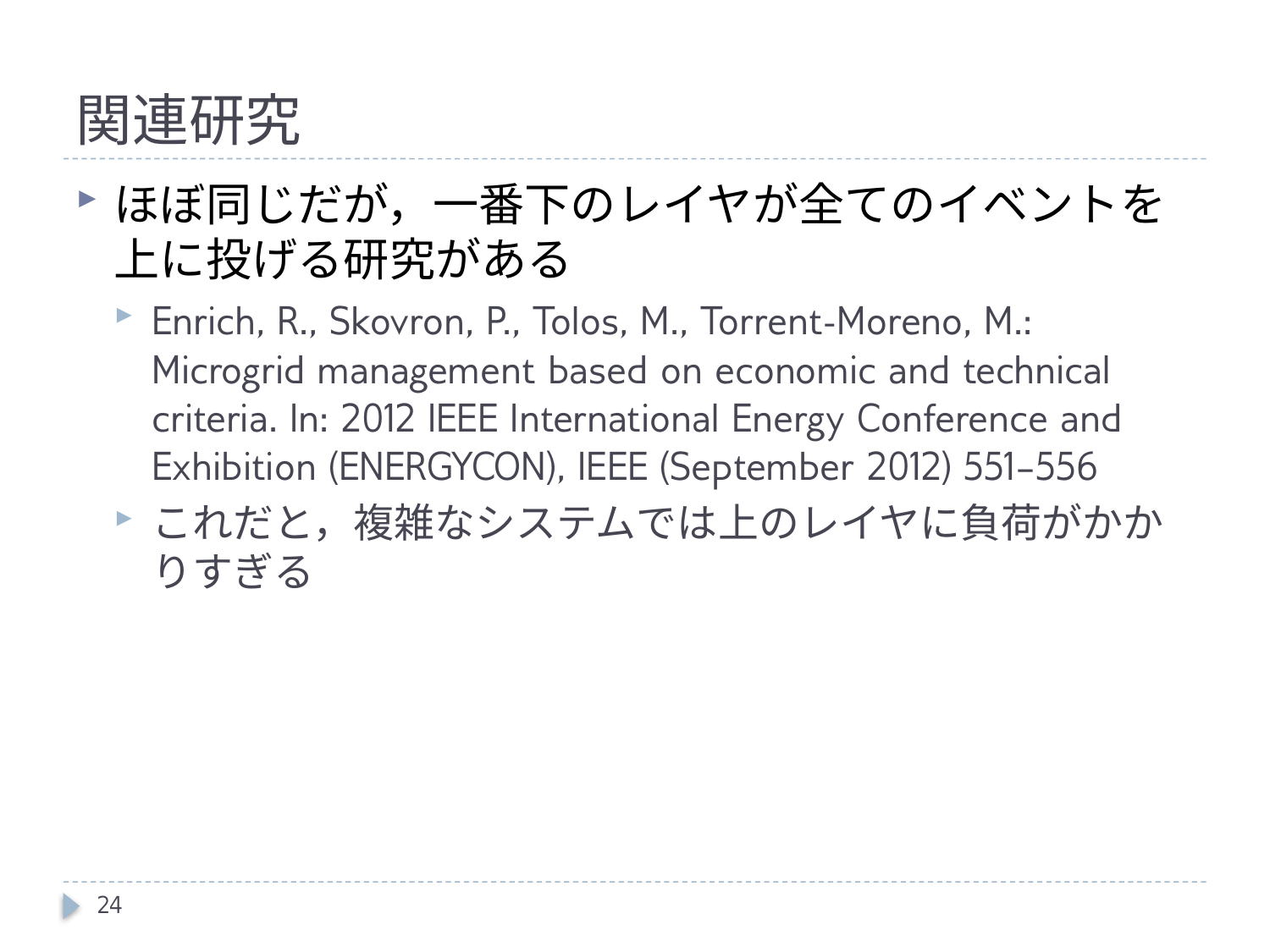

# 関連研究
ほぼ同じだが，一番下のレイヤが全てのイベントを上に投げる研究がある
Enrich, R., Skovron, P., Tolos, M., Torrent-Moreno, M.: Microgrid management based on economic and technical criteria. In: 2012 IEEE International Energy Conference and Exhibition (ENERGYCON), IEEE (September 2012) 551–556
これだと，複雑なシステムでは上のレイヤに負荷がかかりすぎる

24